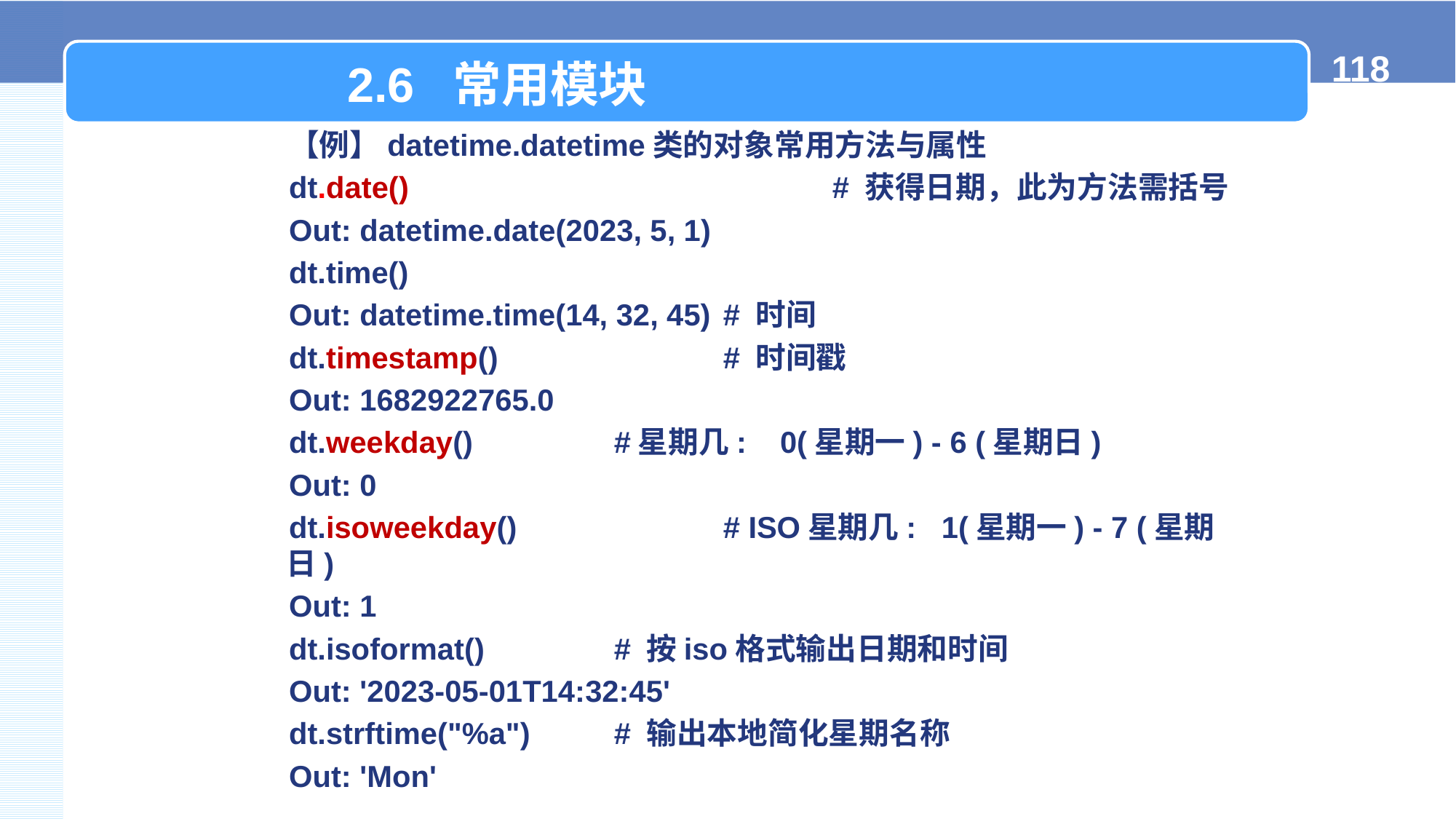

2.6  常用模块
【例】datetime.datetime类的对象常用方法与属性
dt.date()				# 获得日期，此为方法需括号
Out: datetime.date(2023, 5, 1)
dt.time()
Out: datetime.time(14, 32, 45)	# 时间
dt.timestamp()			# 时间戳
Out: 1682922765.0
dt.weekday()		#星期几:    0(星期一) - 6 (星期日)
Out: 0
dt.isoweekday()		# ISO星期几:   1(星期一) - 7 (星期日)
Out: 1
dt.isoformat()		# 按iso格式输出日期和时间
Out: '2023-05-01T14:32:45'
dt.strftime("%a")	# 输出本地简化星期名称
Out: 'Mon'